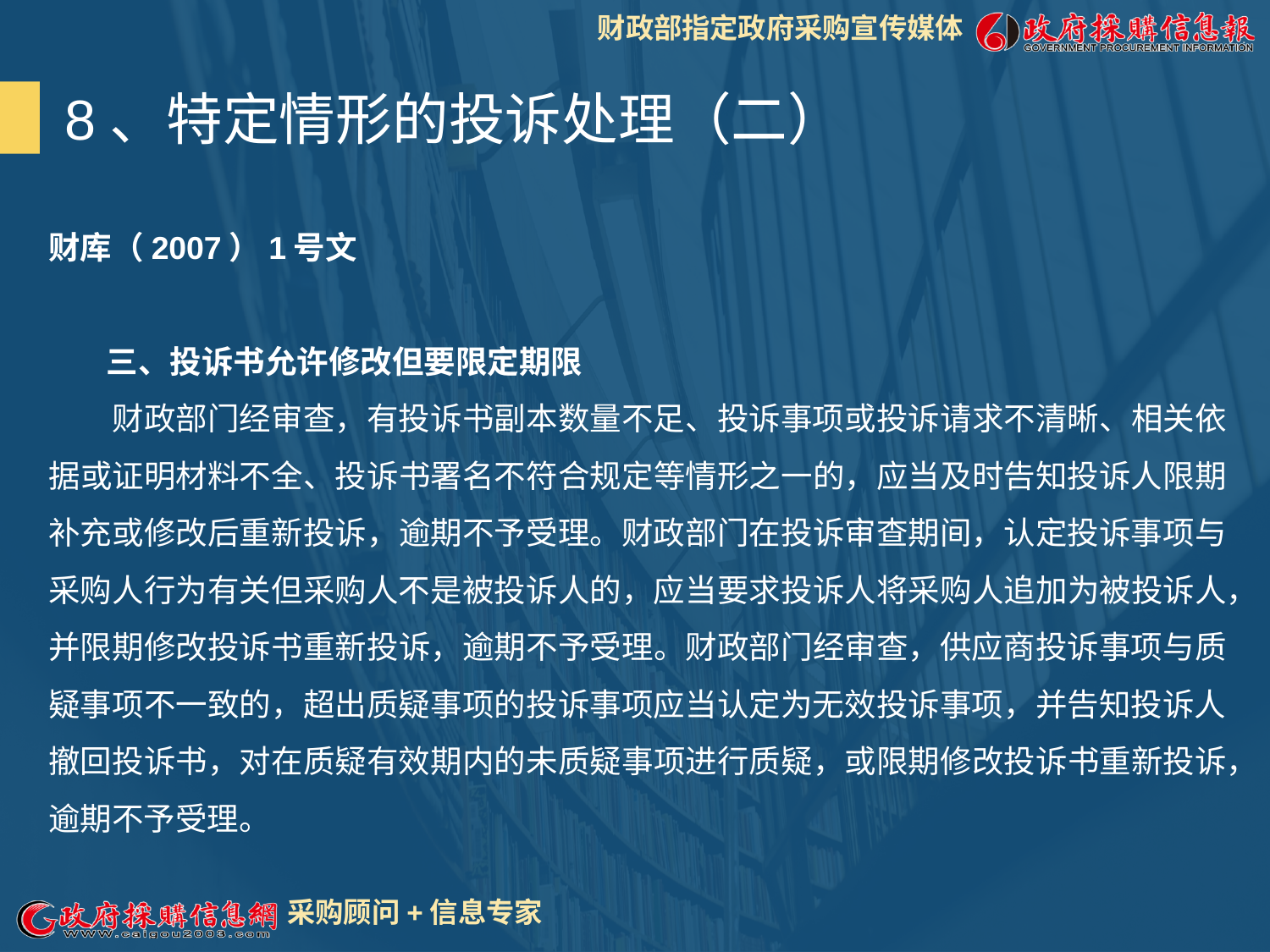

8、特定情形的投诉处理（二）
财库（2007）1号文

       三、投诉书允许修改但要限定期限
　　财政部门经审查，有投诉书副本数量不足、投诉事项或投诉请求不清晰、相关依据或证明材料不全、投诉书署名不符合规定等情形之一的，应当及时告知投诉人限期补充或修改后重新投诉，逾期不予受理。财政部门在投诉审查期间，认定投诉事项与采购人行为有关但采购人不是被投诉人的，应当要求投诉人将采购人追加为被投诉人，并限期修改投诉书重新投诉，逾期不予受理。财政部门经审查，供应商投诉事项与质疑事项不一致的，超出质疑事项的投诉事项应当认定为无效投诉事项，并告知投诉人撤回投诉书，对在质疑有效期内的未质疑事项进行质疑，或限期修改投诉书重新投诉，逾期不予受理。